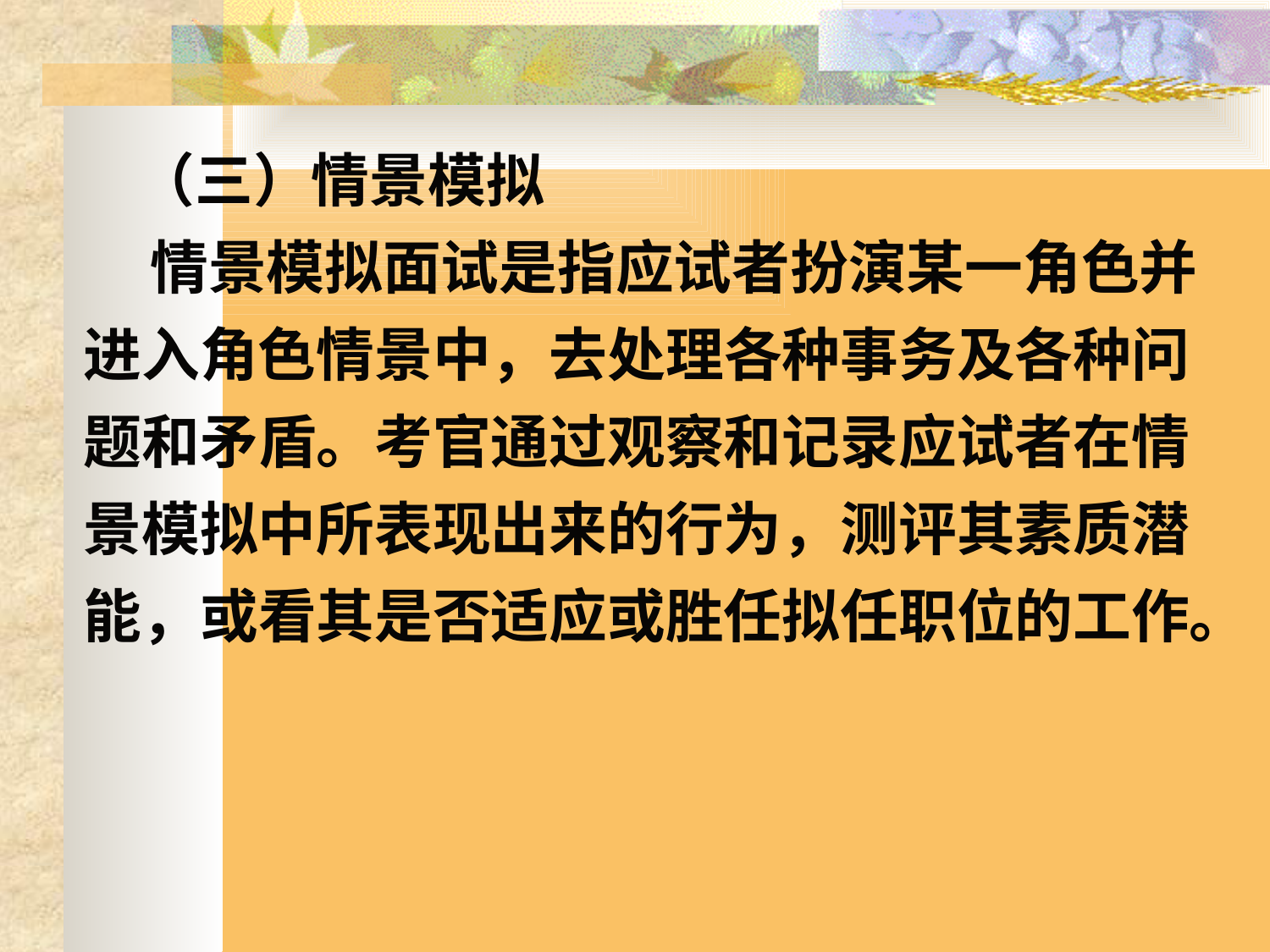

（三）情景模拟
    情景模拟面试是指应试者扮演某一角色并进入角色情景中，去处理各种事务及各种问题和矛盾。考官通过观察和记录应试者在情景模拟中所表现出来的行为，测评其素质潜能，或看其是否适应或胜任拟任职位的工作。